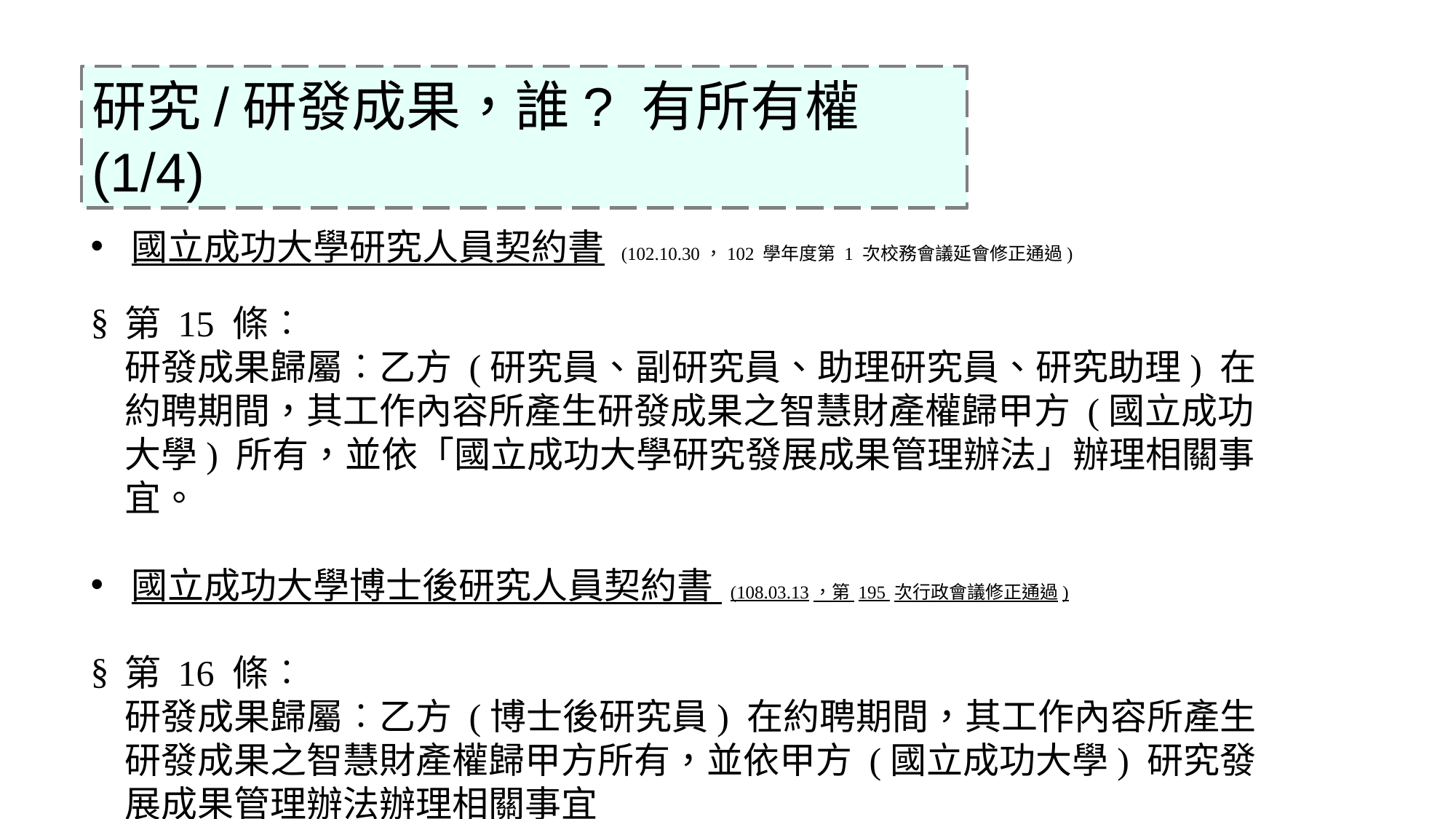

研究/研發成果，誰? 有所有權 (1/4)
國立成功大學研究人員契約書 (102.10.30，102 學年度第 1 次校務會議延會修正通過)
第 15 條︰
研發成果歸屬︰乙方 (研究員、副研究員、助理研究員、研究助理) 在約聘期間，其工作內容所產生研發成果之智慧財產權歸甲方 (國立成功大學) 所有，並依「國立成功大學研究發展成果管理辦法」辦理相關事宜。

國立成功大學博士後研究人員契約書 (108.03.13，第 195 次行政會議修正通過)

第 16 條︰
研發成果歸屬︰乙方 (博士後研究員) 在約聘期間，其工作內容所產生研發成果之智慧財產權歸甲方所有，並依甲方 (國立成功大學) 研究發展成果管理辦法辦理相關事宜